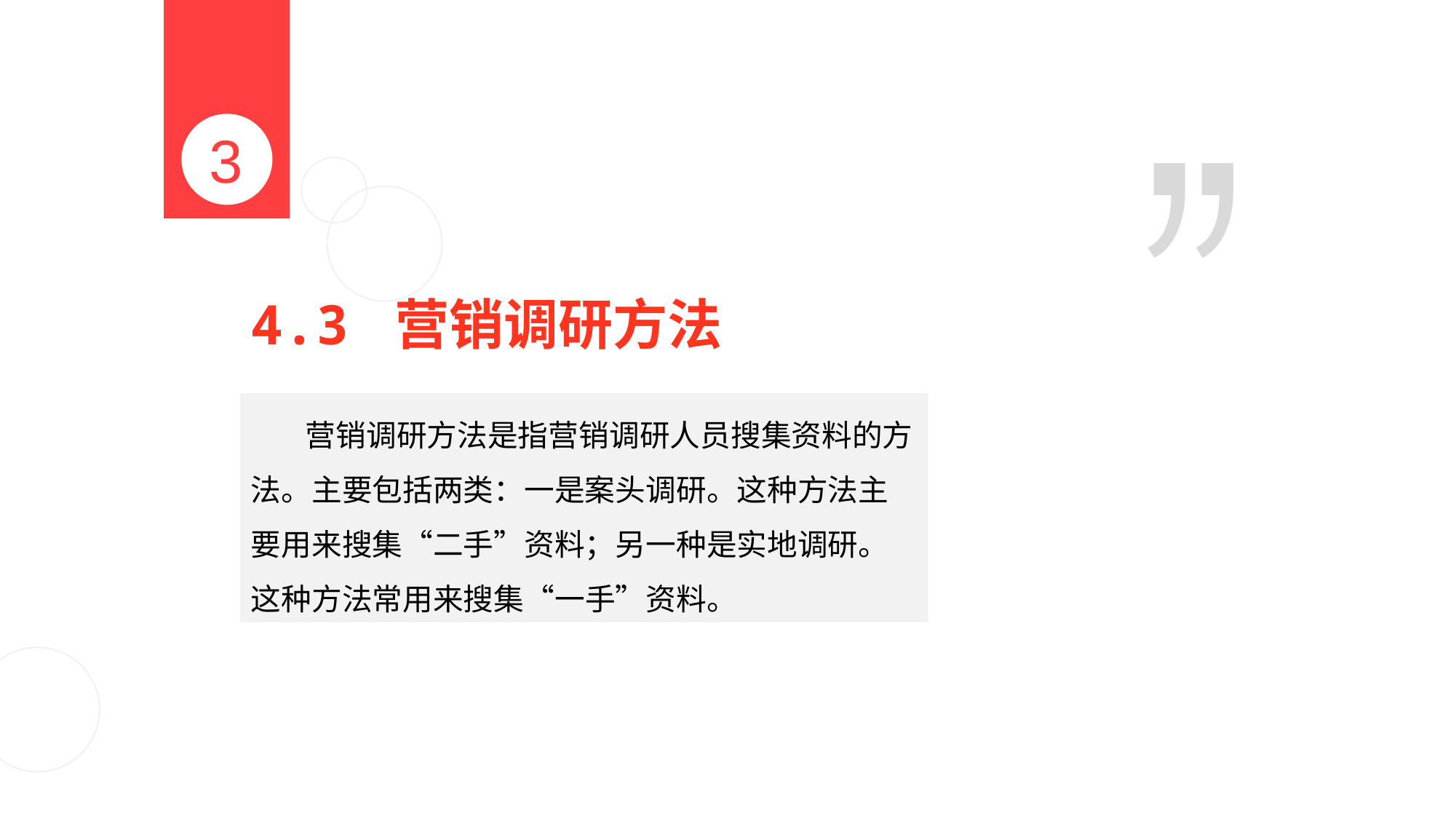

3

4.3 营销调研方法
营销调研方法是指营销调研人员搜集资料的方法。主要包括两类：一是案头调研。这种方法主要用来搜集“二手”资料；另一种是实地调研。这种方法常用来搜集“一手”资料。